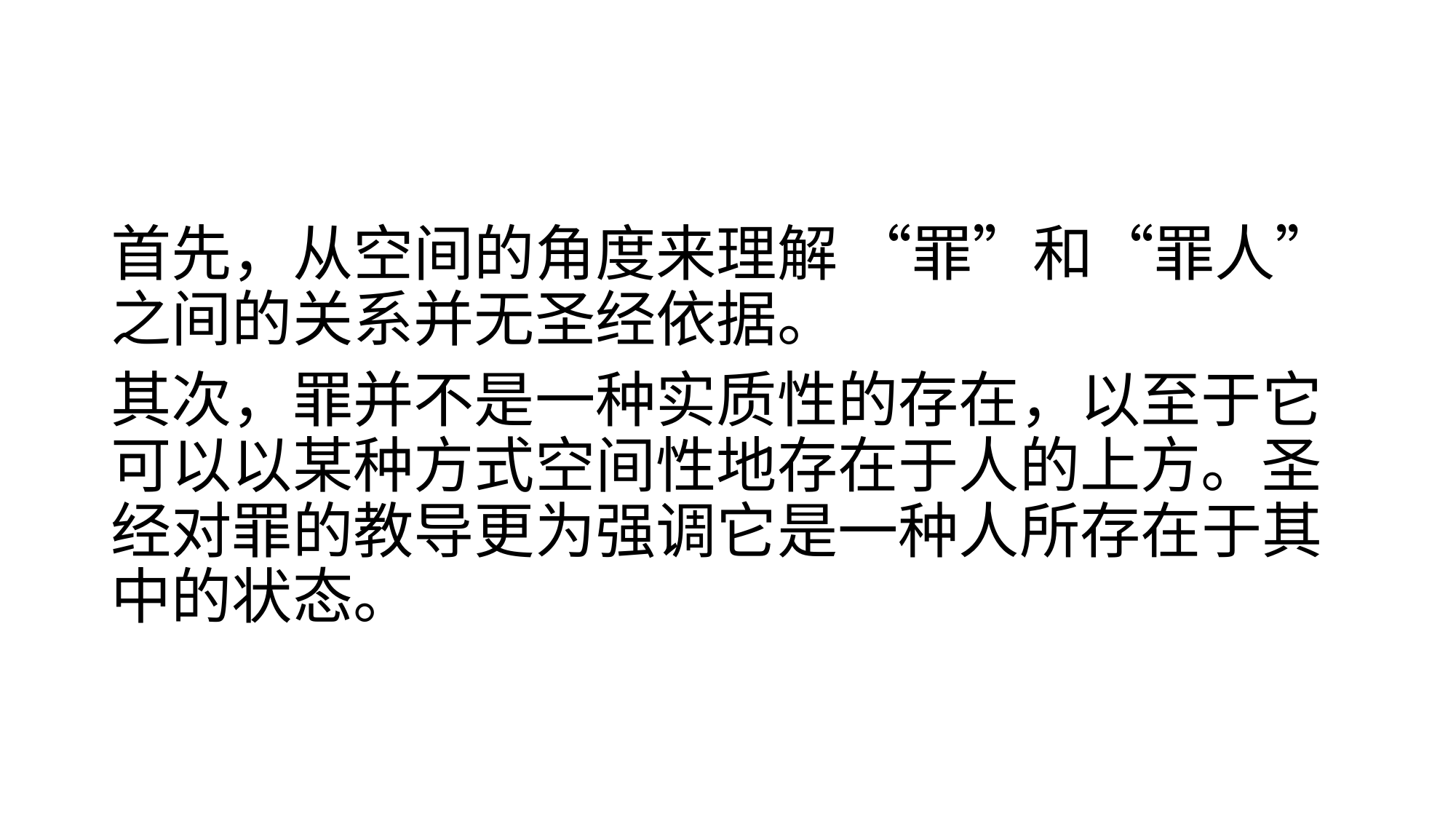

#
首先，从空间的角度来理解 “罪”和“罪人”之间的关系并无圣经依据。
其次，罪并不是一种实质性的存在，以至于它可以以某种方式空间性地存在于人的上方。圣经对罪的教导更为强调它是一种人所存在于其中的状态。